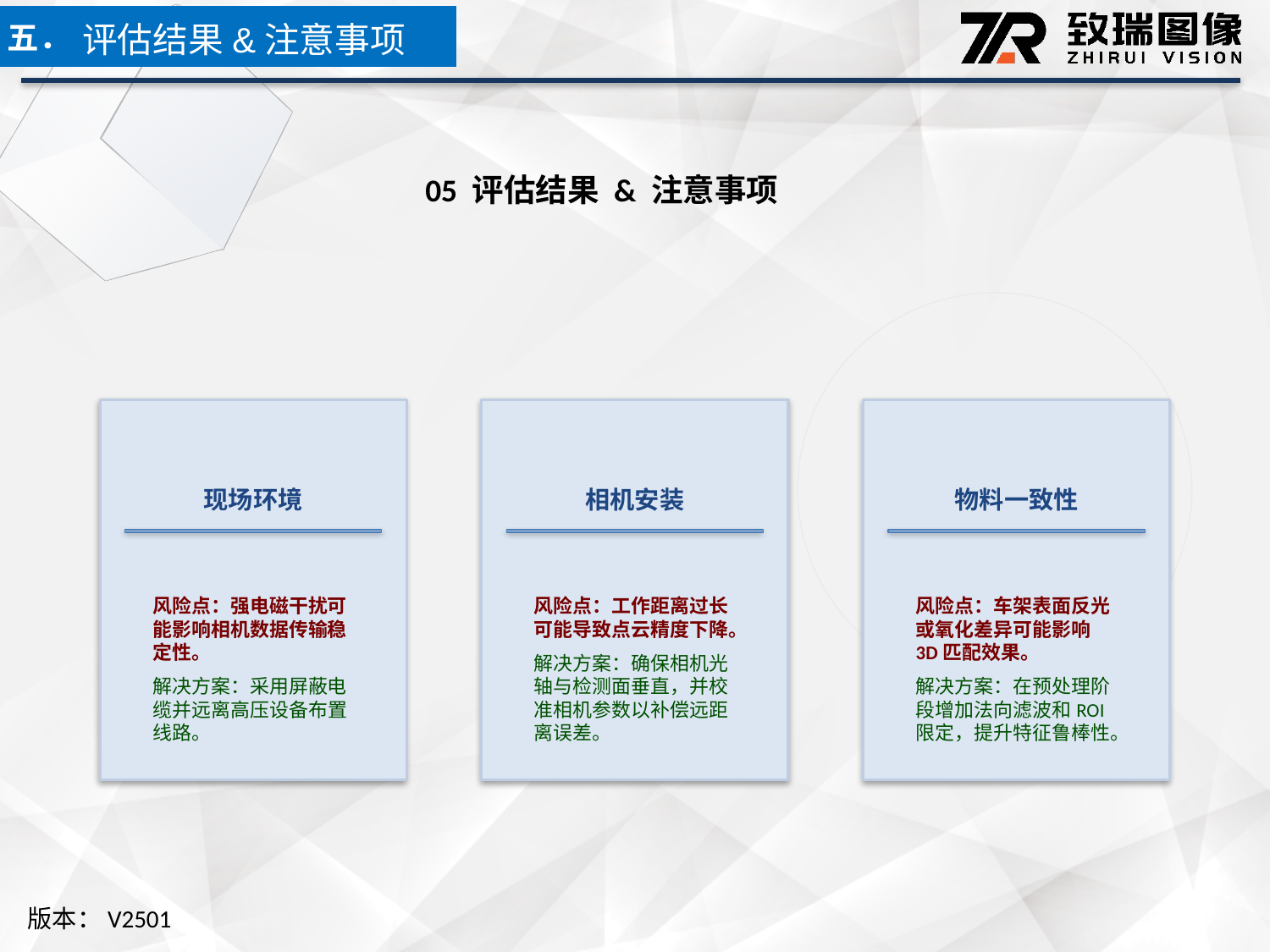

五．
评估结果&注意事项

05 评估结果 & 注意事项

现场环境

相机安装

物料一致性

风险点：强电磁干扰可能影响相机数据传输稳定性。
解决方案：采用屏蔽电缆并远离高压设备布置线路。

风险点：工作距离过长可能导致点云精度下降。
解决方案：确保相机光轴与检测面垂直，并校准相机参数以补偿远距离误差。

风险点：车架表面反光或氧化差异可能影响3D匹配效果。
解决方案：在预处理阶段增加法向滤波和ROI限定，提升特征鲁棒性。